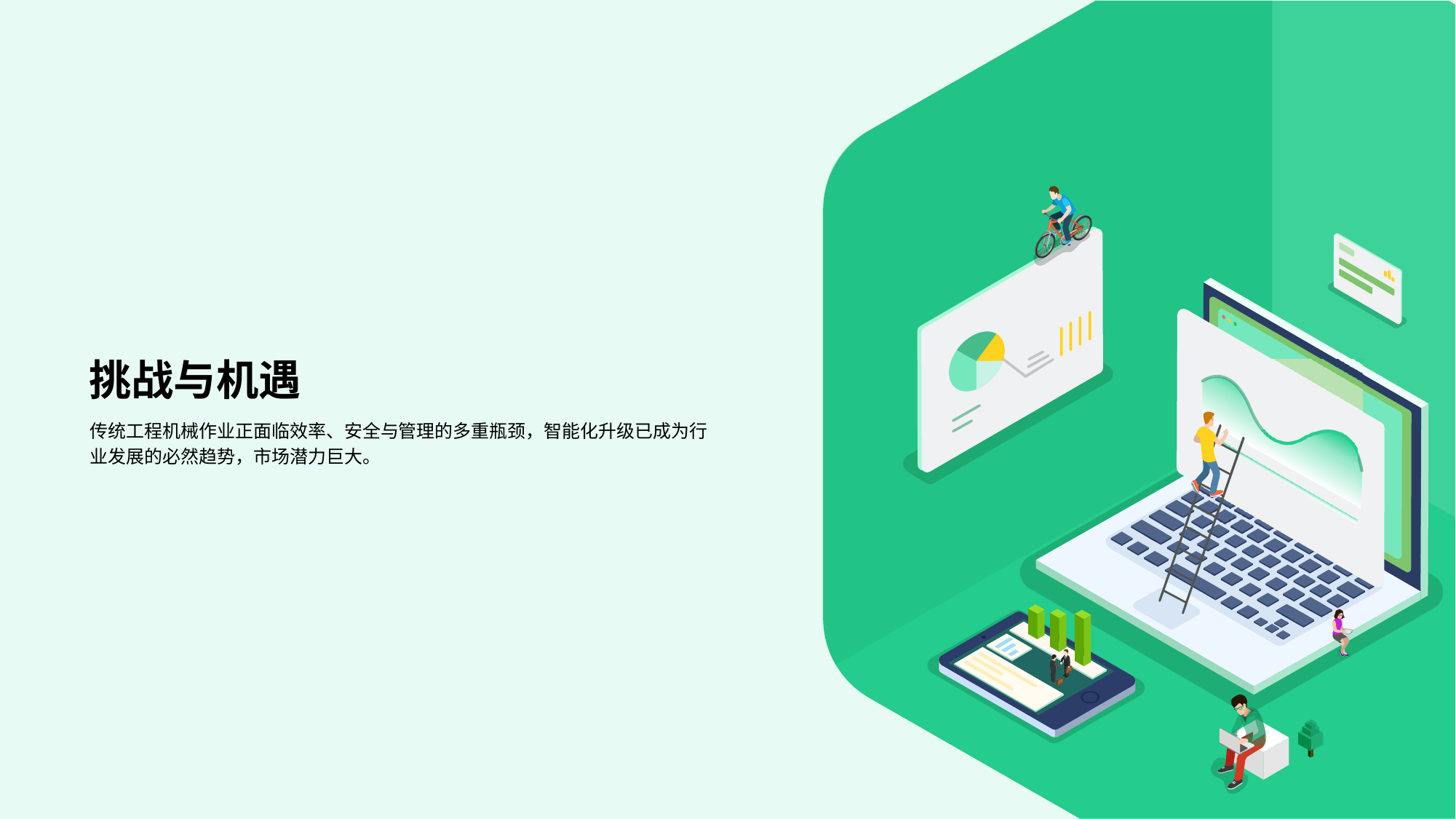

# 挑战与机遇
传统工程机械作业正面临效率、安全与管理的多重瓶颈，智能化升级已成为行业发展的必然趋势，市场潜力巨大。